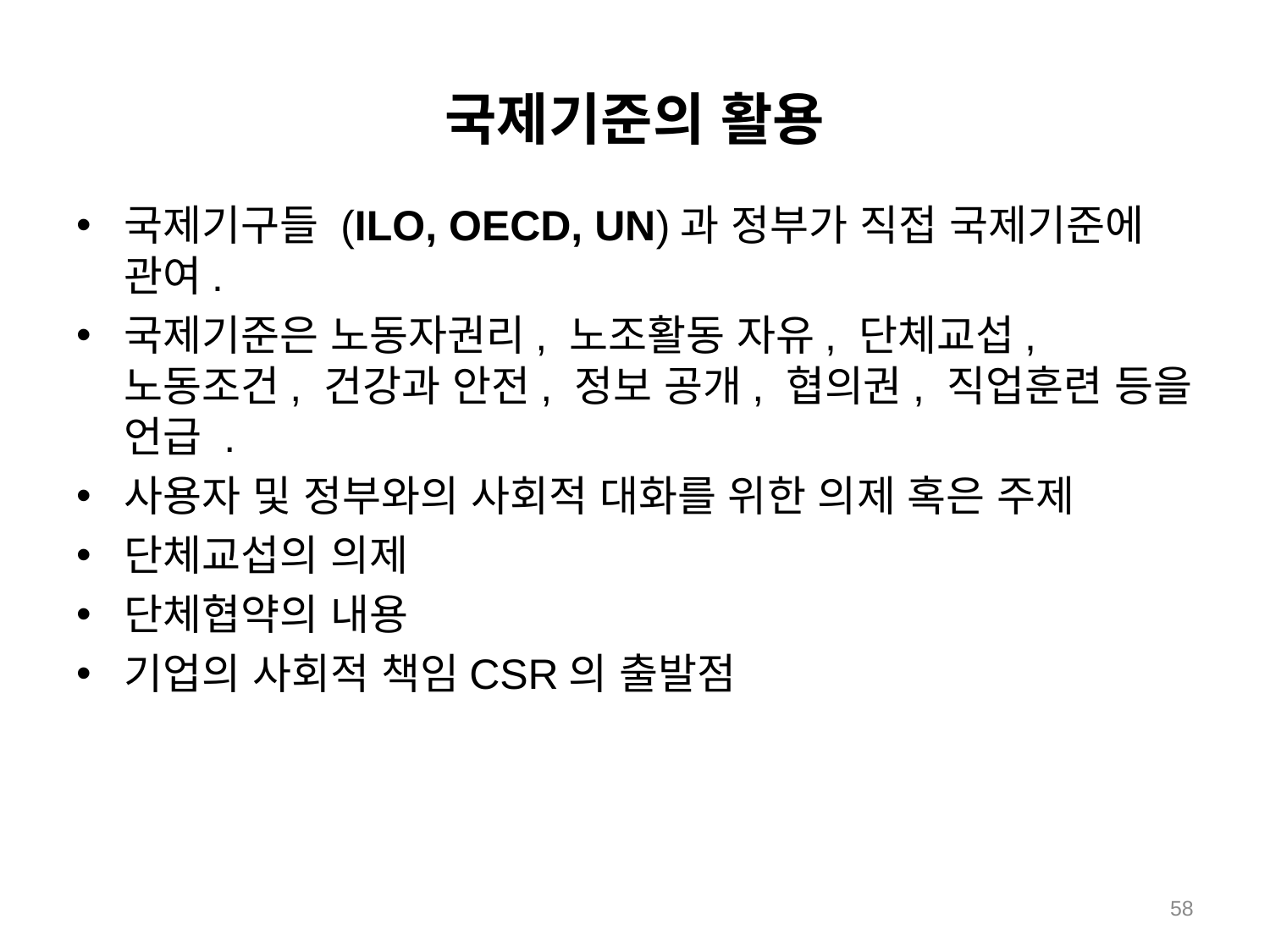

# 국제기준의 활용
국제기구들 (ILO, OECD, UN)과 정부가 직접 국제기준에 관여.
국제기준은 노동자권리, 노조활동 자유, 단체교섭, 노동조건, 건강과 안전, 정보 공개, 협의권, 직업훈련 등을 언급 .
사용자 및 정부와의 사회적 대화를 위한 의제 혹은 주제
단체교섭의 의제
단체협약의 내용
기업의 사회적 책임CSR의 출발점

58